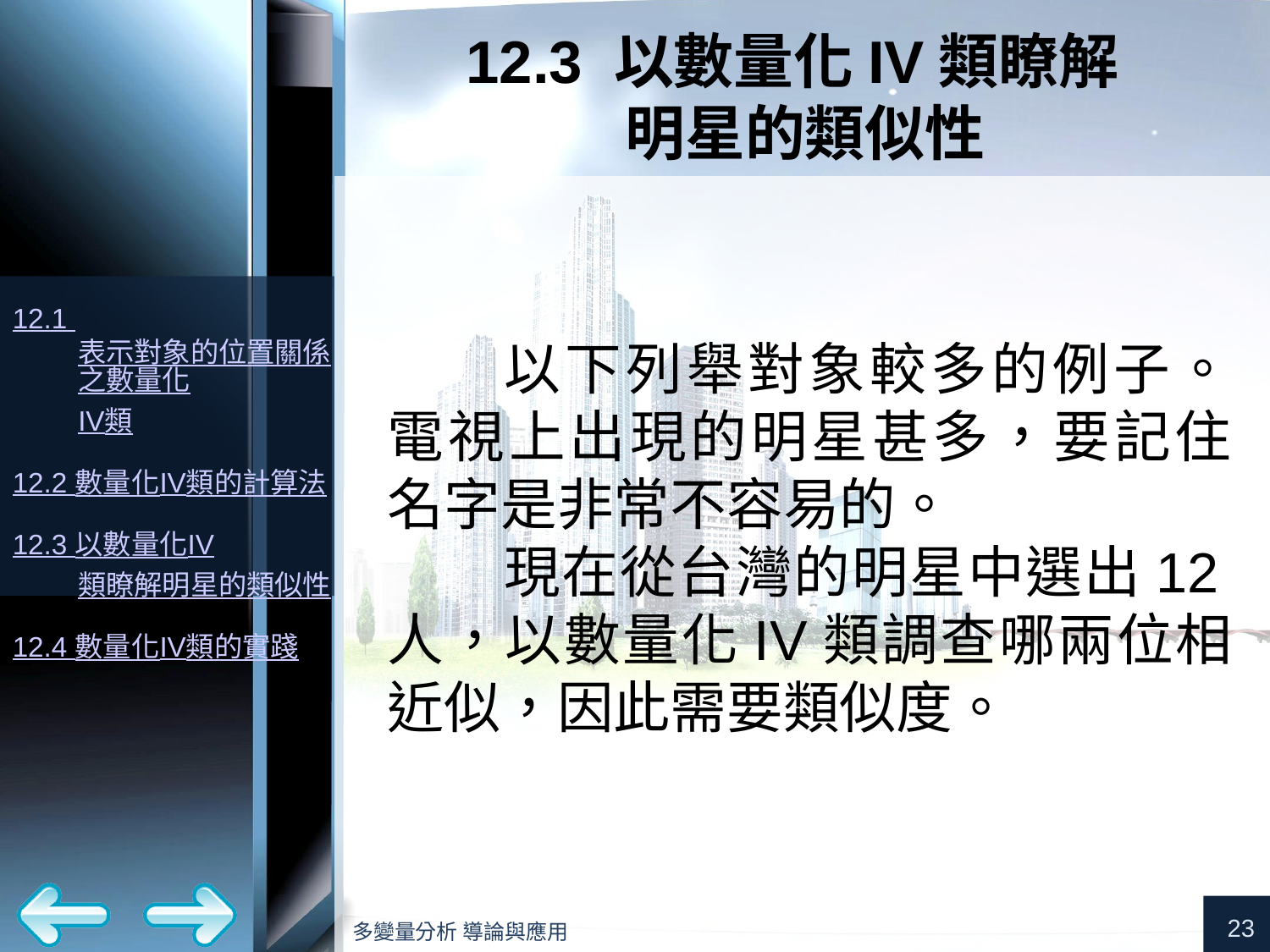

# 12.3 以數量化IV類瞭解 明星的類似性
以下列舉對象較多的例子。電視上出現的明星甚多，要記住名字是非常不容易的。
現在從台灣的明星中選出12人，以數量化IV類調查哪兩位相近似，因此需要類似度。
23
多變量分析 導論與應用